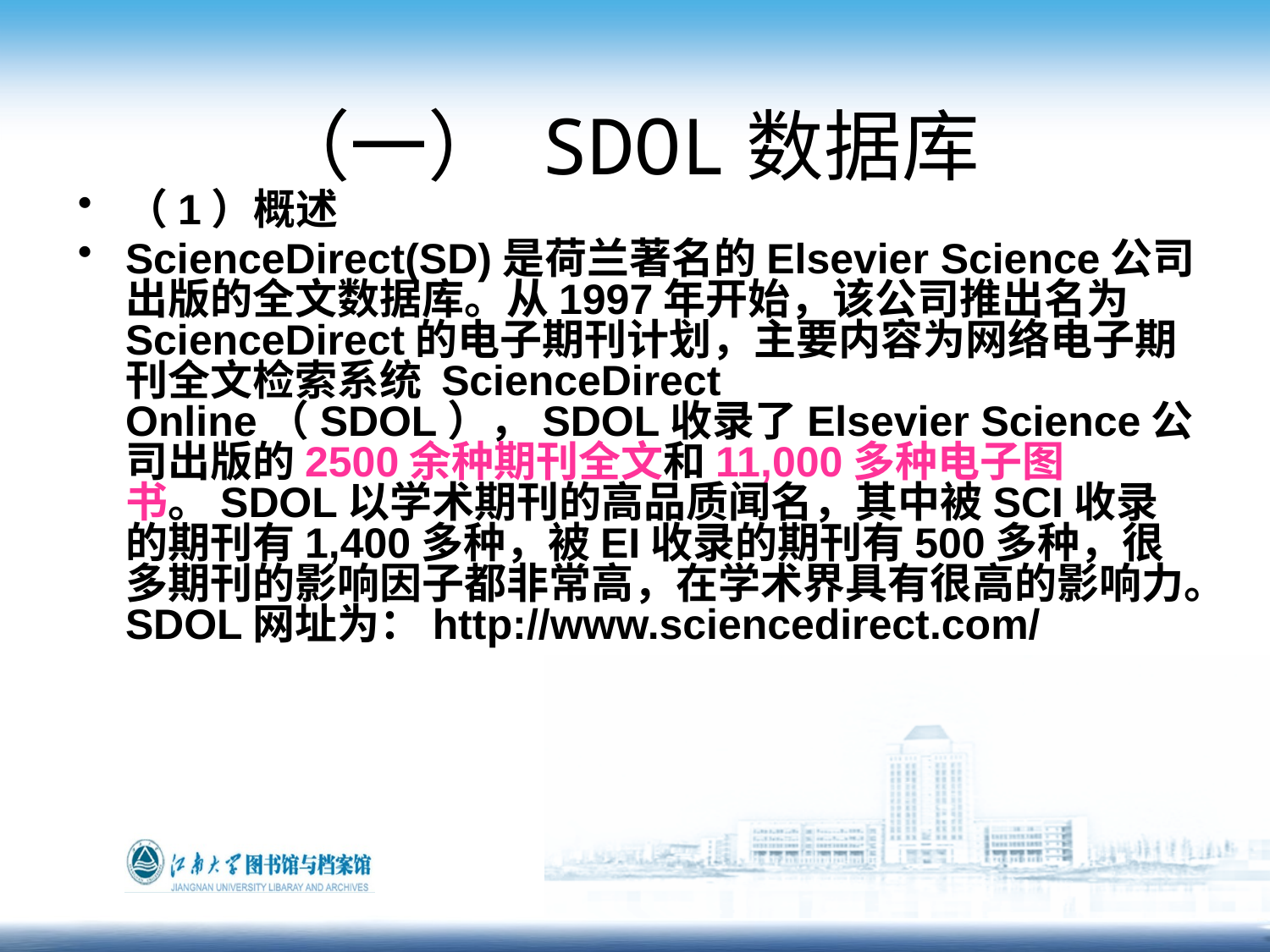

# （一） SDOL数据库
（1）概述
ScienceDirect(SD)是荷兰著名的Elsevier Science公司出版的全文数据库。从1997年开始，该公司推出名为ScienceDirect的电子期刊计划，主要内容为网络电子期刊全文检索系统 ScienceDirect Online（SDOL），SDOL收录了Elsevier Science公司出版的2500余种期刊全文和11,000多种电子图书。SDOL以学术期刊的高品质闻名，其中被SCI收录的期刊有1,400多种，被EI收录的期刊有500多种，很多期刊的影响因子都非常高，在学术界具有很高的影响力。SDOL网址为：http://www.sciencedirect.com/